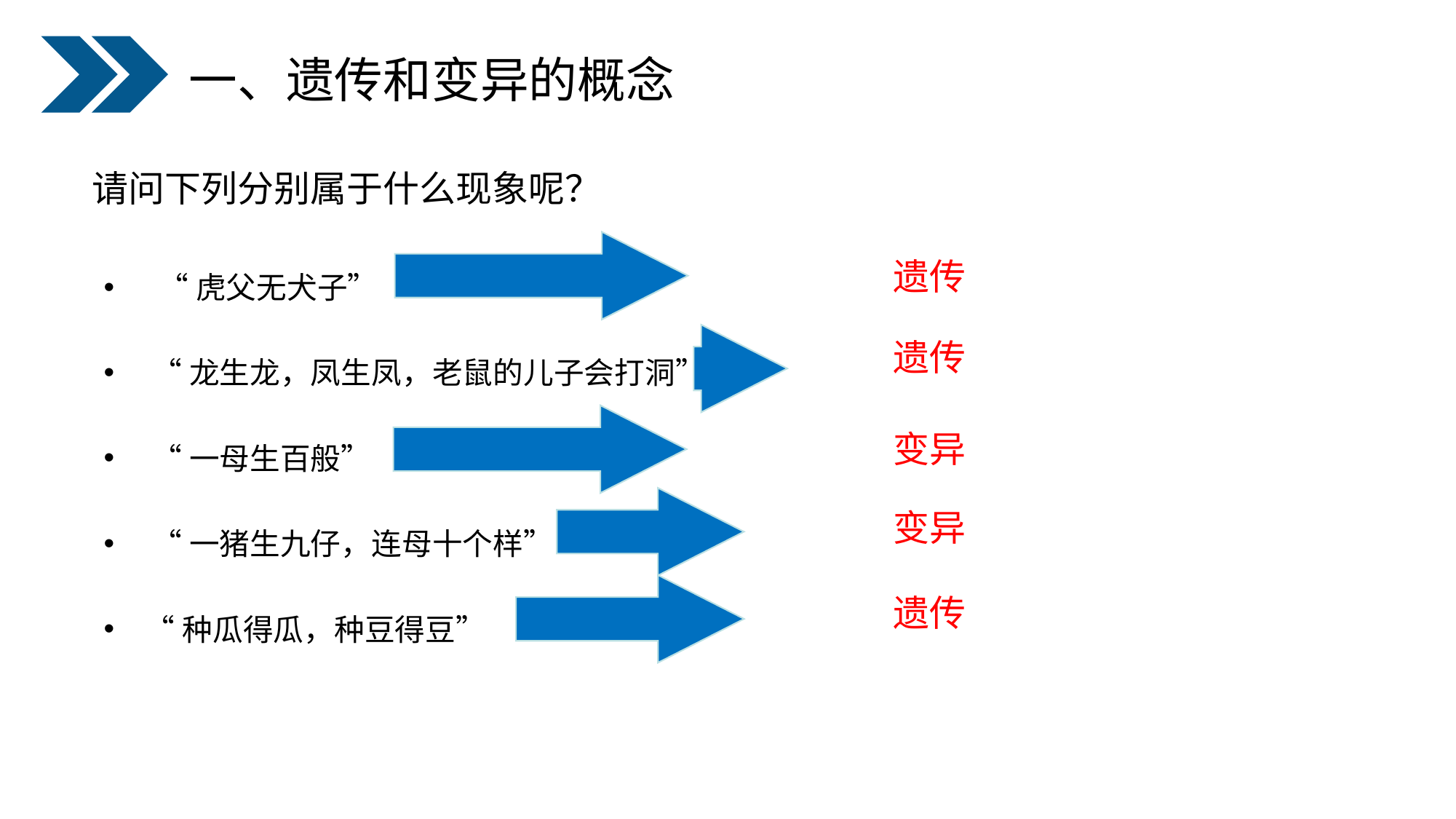

一、遗传和变异的概念
请问下列分别属于什么现象呢？

  “虎父无犬子”
 “龙生龙，凤生凤，老鼠的儿子会打洞”
 “一母生百般”
 “一猪生九仔，连母十个样”
“种瓜得瓜，种豆得豆”

遗传

遗传

变异

变异

遗传